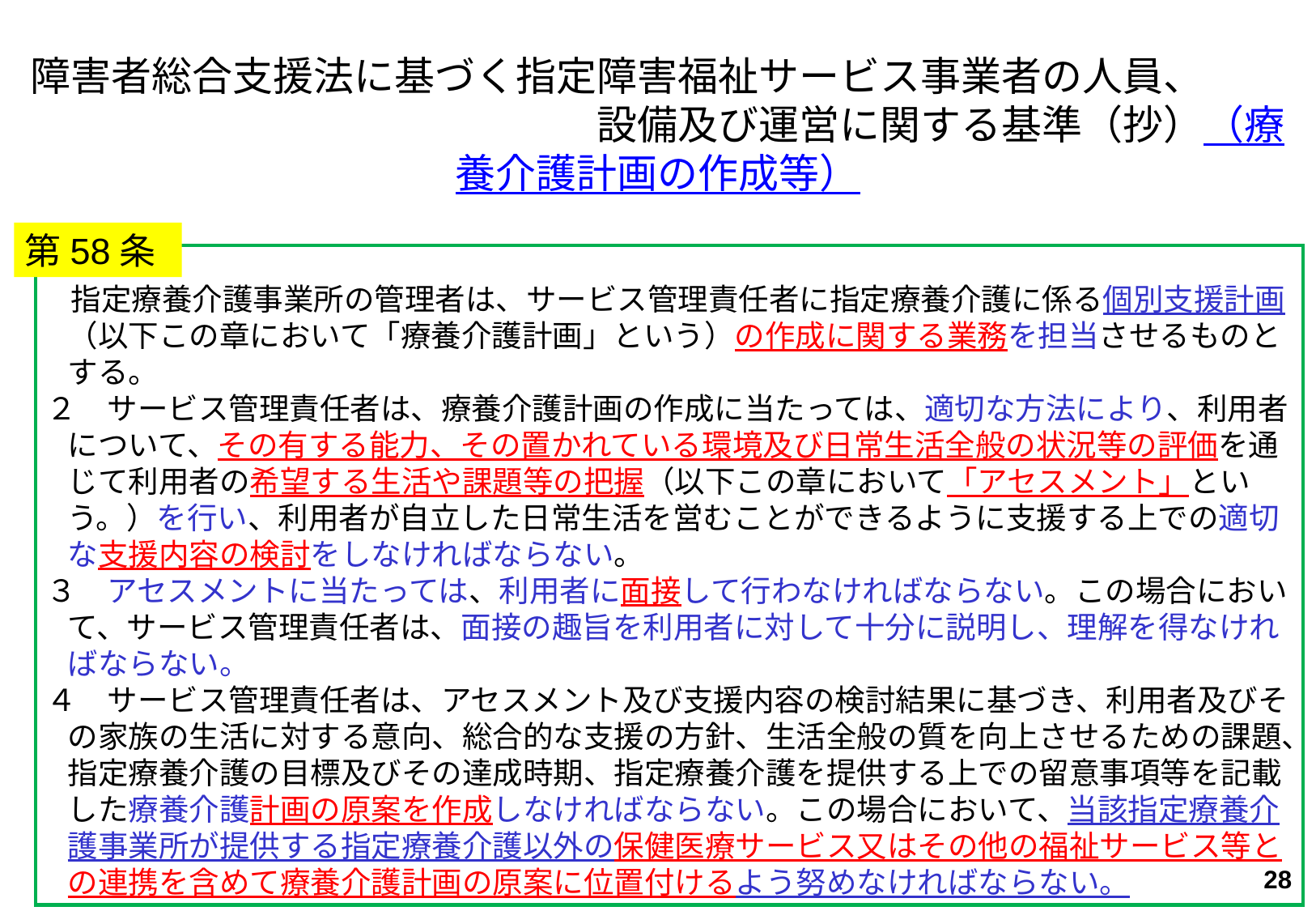

障害者総合支援法に基づく指定障害福祉サービス事業者の人員、　　　　　　　　　　　　　　　　設備及び運営に関する基準（抄）（療養介護計画の作成等）
第58条

　指定療養介護事業所の管理者は、サービス管理責任者に指定療養介護に係る個別支援計画（以下この章において「療養介護計画」という）の作成に関する業務を担当させるものとする。
２　サービス管理責任者は、療養介護計画の作成に当たっては、適切な方法により、利用者について、その有する能力、その置かれている環境及び日常生活全般の状況等の評価を通じて利用者の希望する生活や課題等の把握（以下この章において「アセスメント」という。）を行い、利用者が自立した日常生活を営むことができるように支援する上での適切な支援内容の検討をしなければならない。
３　アセスメントに当たっては、利用者に面接して行わなければならない。この場合において、サービス管理責任者は、面接の趣旨を利用者に対して十分に説明し、理解を得なければならない。
４　サービス管理責任者は、アセスメント及び支援内容の検討結果に基づき、利用者及びその家族の生活に対する意向、総合的な支援の方針、生活全般の質を向上させるための課題、指定療養介護の目標及びその達成時期、指定療養介護を提供する上での留意事項等を記載した療養介護計画の原案を作成しなければならない。この場合において、当該指定療養介護事業所が提供する指定療養介護以外の保健医療サービス又はその他の福祉サービス等との連携を含めて療養介護計画の原案に位置付けるよう努めなければならない。
28